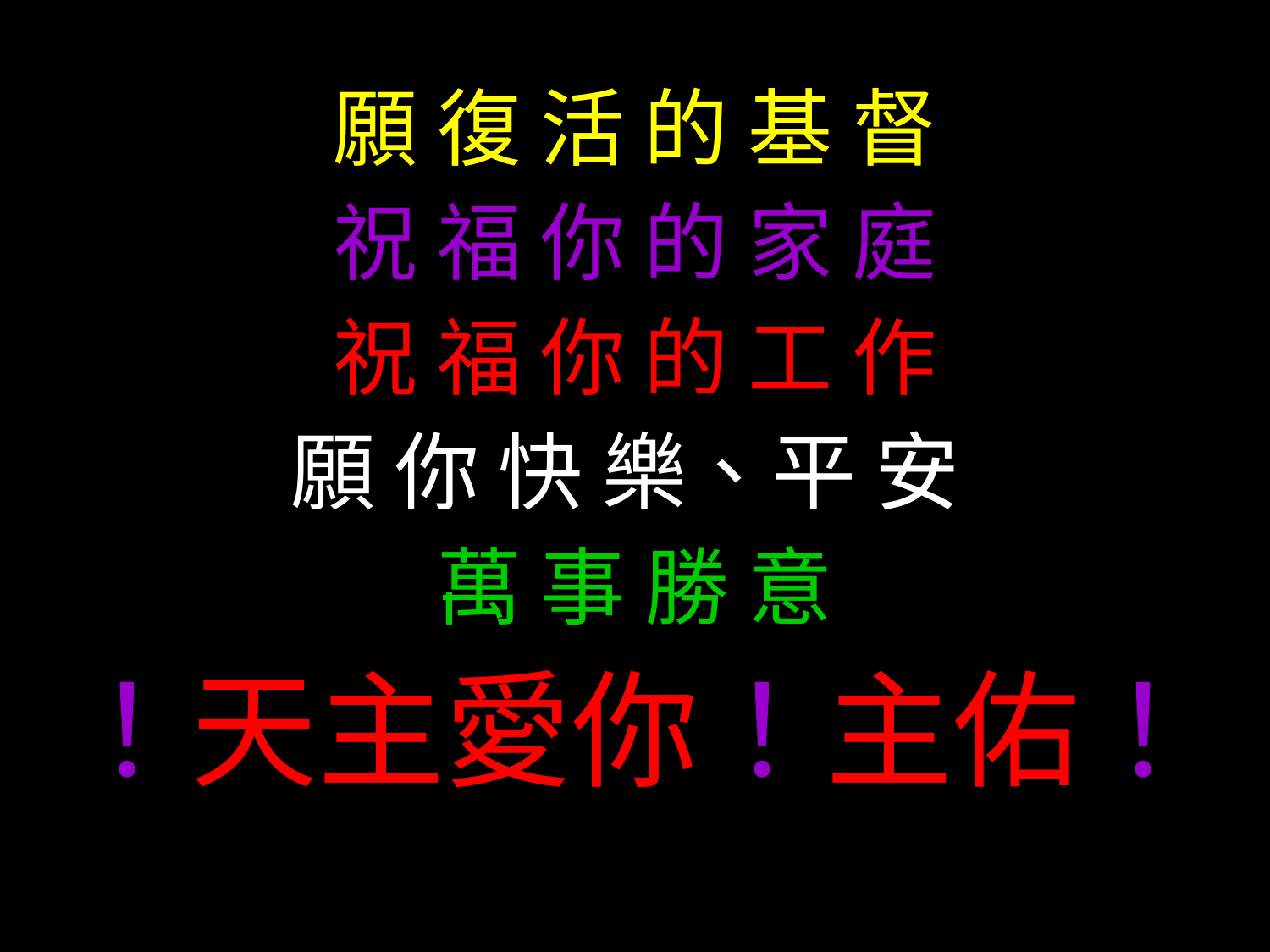

願 復 活 的 基 督
祝 福 你 的 家 庭
祝 福 你 的 工 作
願 你 快 樂、平 安
萬 事 勝 意
！天主愛你！主佑！